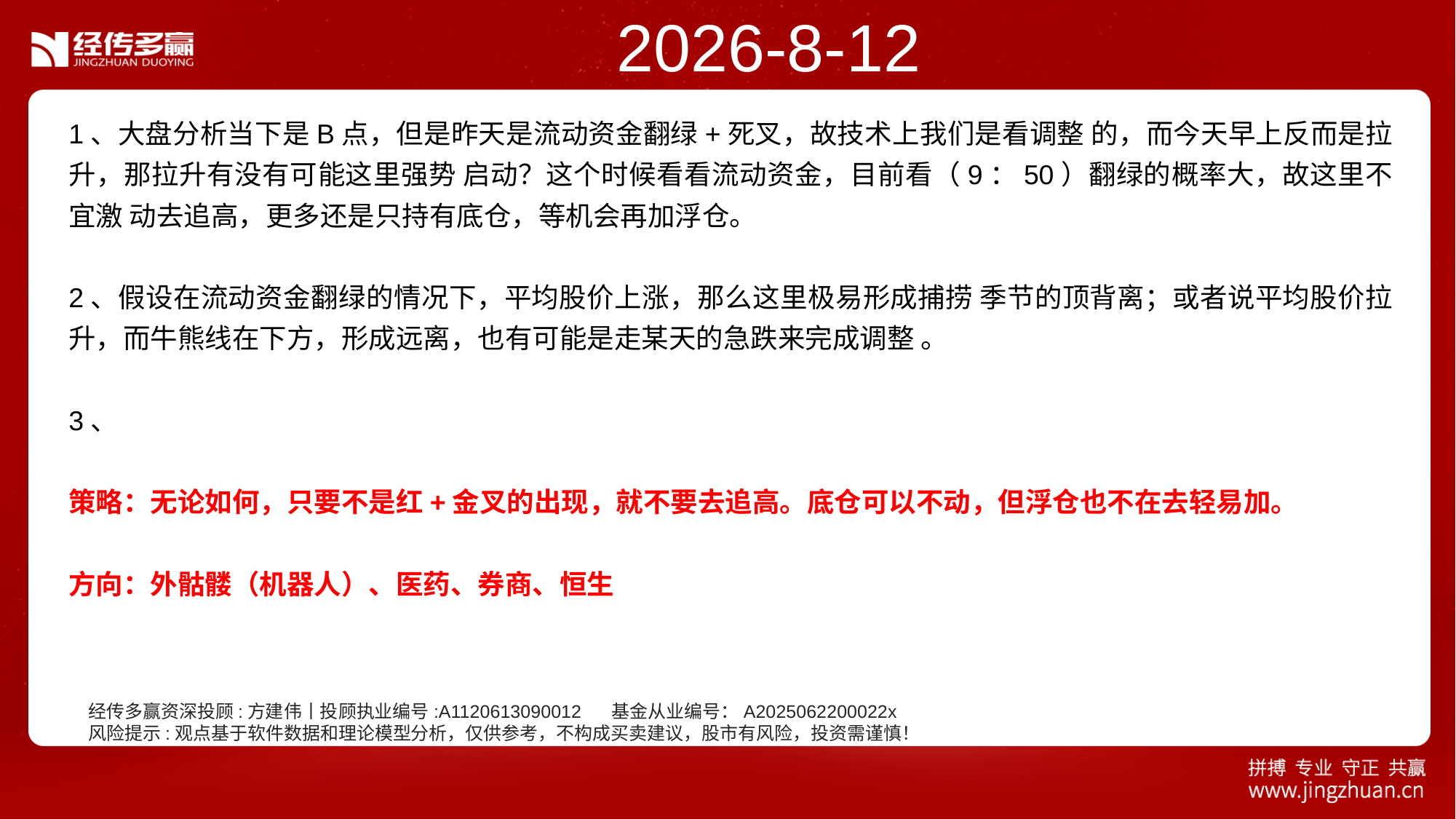

2026-8-12
1、大盘分析当下是B点，但是昨天是流动资金翻绿+死叉，故技术上我们是看调整 的，而今天早上反而是拉升，那拉升有没有可能这里强势 启动？这个时候看看流动资金，目前看（9：50）翻绿的概率大，故这里不宜激 动去追高，更多还是只持有底仓，等机会再加浮仓。

2、假设在流动资金翻绿的情况下，平均股价上涨，那么这里极易形成捕捞 季节的顶背离；或者说平均股价拉升，而牛熊线在下方，形成远离，也有可能是走某天的急跌来完成调整 。

3、

策略：无论如何，只要不是红+金叉的出现，就不要去追高。底仓可以不动，但浮仓也不在去轻易加。

方向：外骷髅（机器人）、医药、券商、恒生